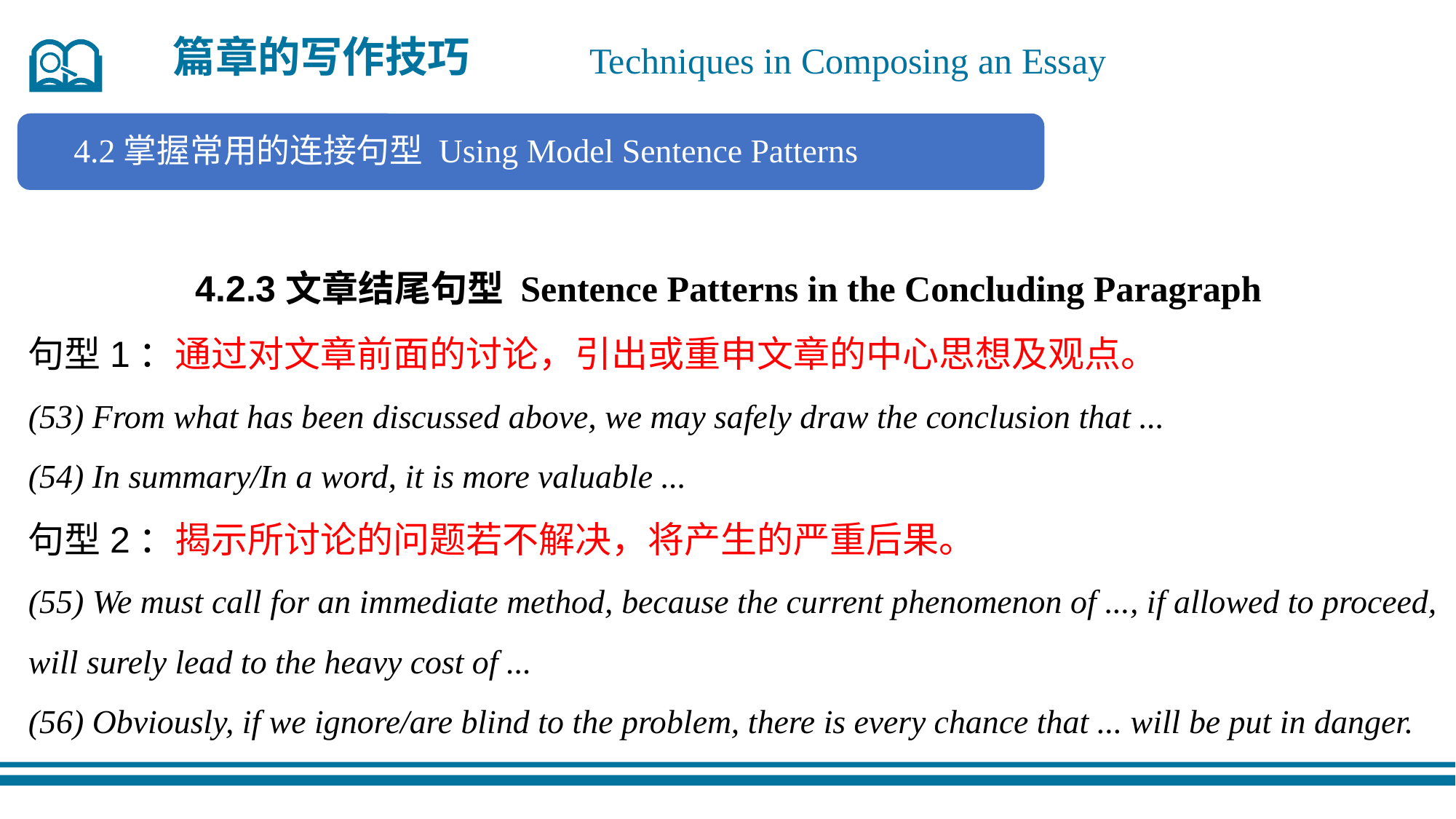

篇章的写作技巧
Techniques in Composing an Essay
4.2掌握常用的连接句型 Using Model Sentence Patterns

4.2.3文章结尾句型 Sentence Patterns in the Concluding Paragraph
句型1：通过对文章前面的讨论，引出或重申文章的中心思想及观点。
(53) From what has been discussed above, we may safely draw the conclusion that ...
(54) In summary/In a word, it is more valuable ...
句型2：揭示所讨论的问题若不解决，将产生的严重后果。
(55) We must call for an immediate method, because the current phenomenon of ..., if allowed to proceed, will surely lead to the heavy cost of ...
(56) Obviously, if we ignore/are blind to the problem, there is every chance that ... will be put in danger.